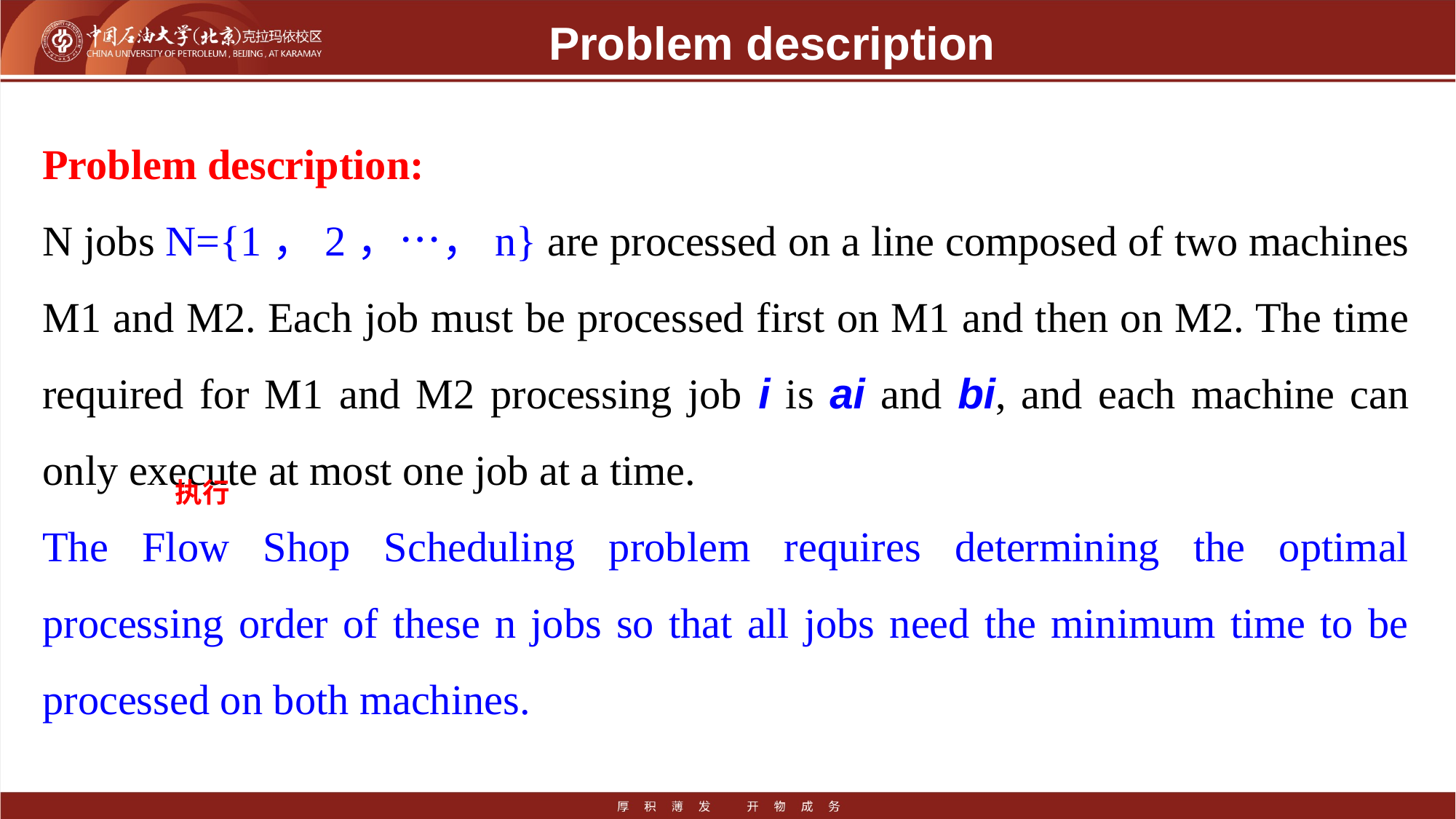

# Problem description
Problem description:
N jobs N={1，2，…，n} are processed on a line composed of two machines M1 and M2. Each job must be processed first on M1 and then on M2. The time required for M1 and M2 processing job i is ai and bi, and each machine can only execute at most one job at a time.
The Flow Shop Scheduling problem requires determining the optimal processing order of these n jobs so that all jobs need the minimum time to be processed on both machines.
执行